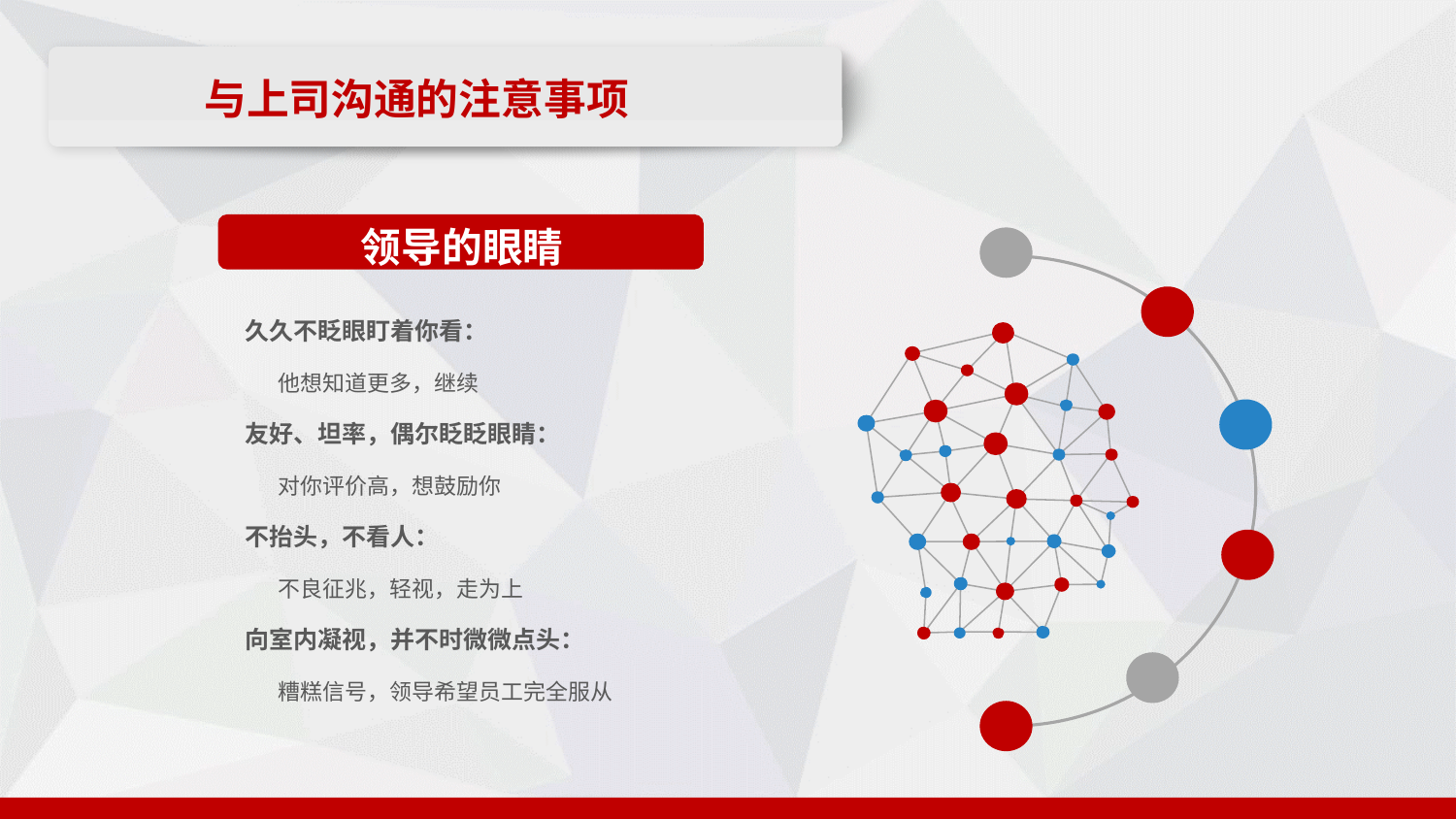

与上司沟通的注意事项

领导的眼睛

久久不眨眼盯着你看：
     他想知道更多，继续
友好、坦率，偶尔眨眨眼睛：
     对你评价高，想鼓励你
不抬头，不看人：
     不良征兆，轻视，走为上
向室内凝视，并不时微微点头：
     糟糕信号，领导希望员工完全服从